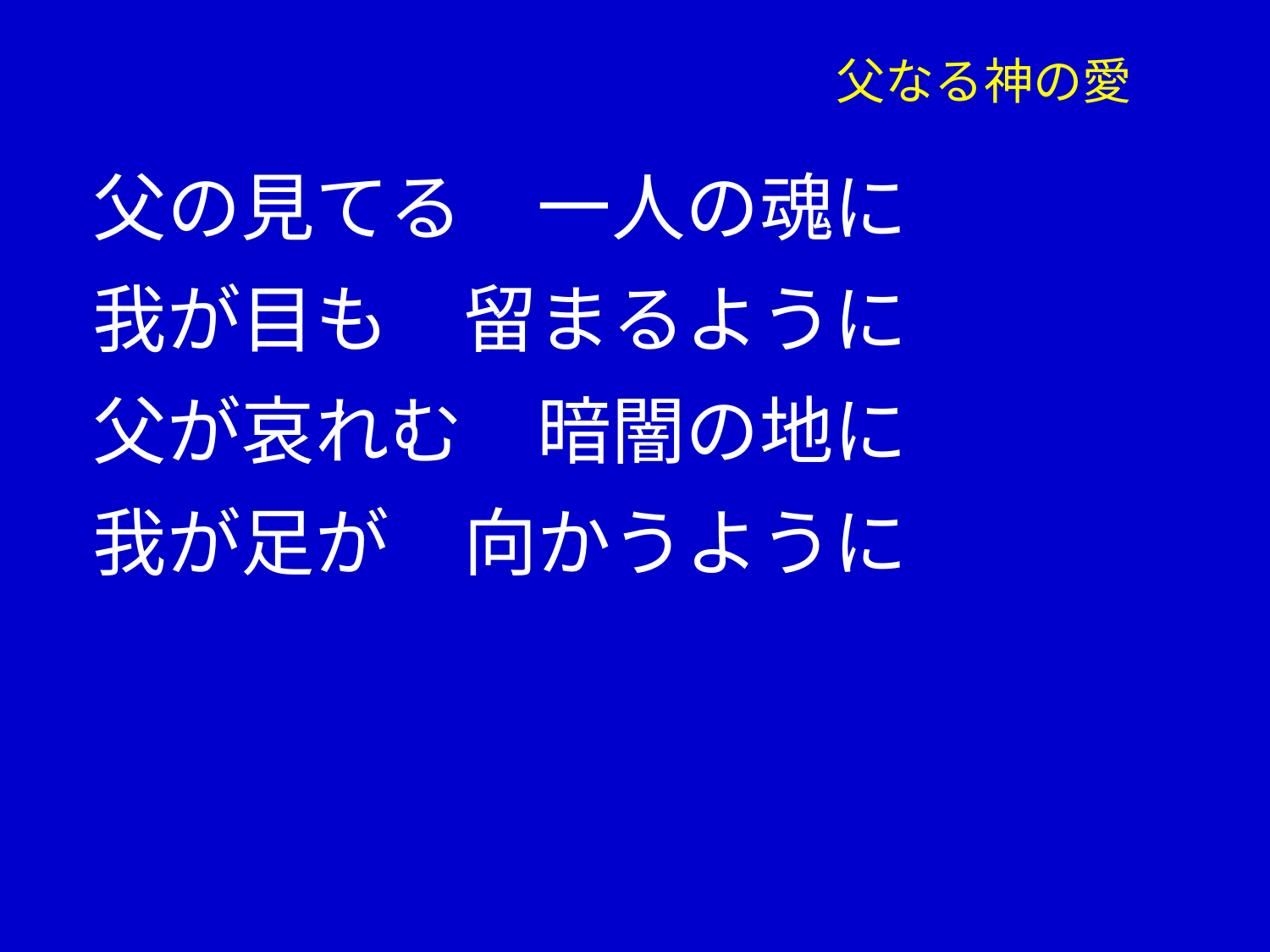

# 父なる神の愛
父の見てる　一人の魂に
我が目も　留まるように
父が哀れむ　暗闇の地に
我が足が　向かうように